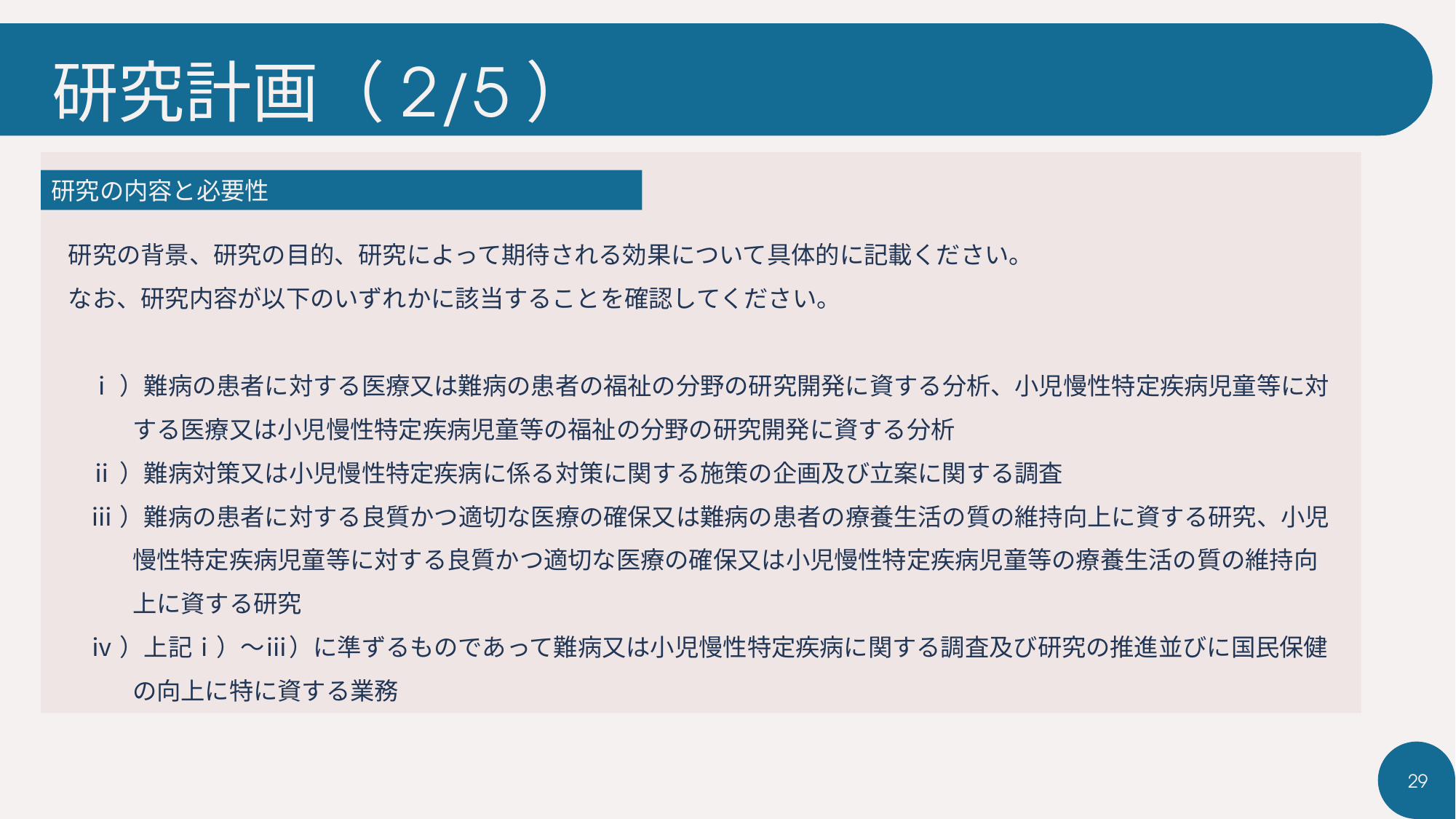

# 研究計画（2/5）

研究の内容と必要性
研究の背景、研究の目的、研究によって期待される効果について具体的に記載ください。
なお、研究内容が以下のいずれかに該当することを確認してください。

ⅰ）難病の患者に対する医療又は難病の患者の福祉の分野の研究開発に資する分析、小児慢性特定疾病児童等に対する医療又は小児慢性特定疾病児童等の福祉の分野の研究開発に資する分析
ⅱ）難病対策又は小児慢性特定疾病に係る対策に関する施策の企画及び立案に関する調査
ⅲ）難病の患者に対する良質かつ適切な医療の確保又は難病の患者の療養生活の質の維持向上に資する研究、小児慢性特定疾病児童等に対する良質かつ適切な医療の確保又は小児慢性特定疾病児童等の療養生活の質の維持向上に資する研究
ⅳ）上記ⅰ）～ⅲ）に準ずるものであって難病又は小児慢性特定疾病に関する調査及び研究の推進並びに国民保健の向上に特に資する業務
29